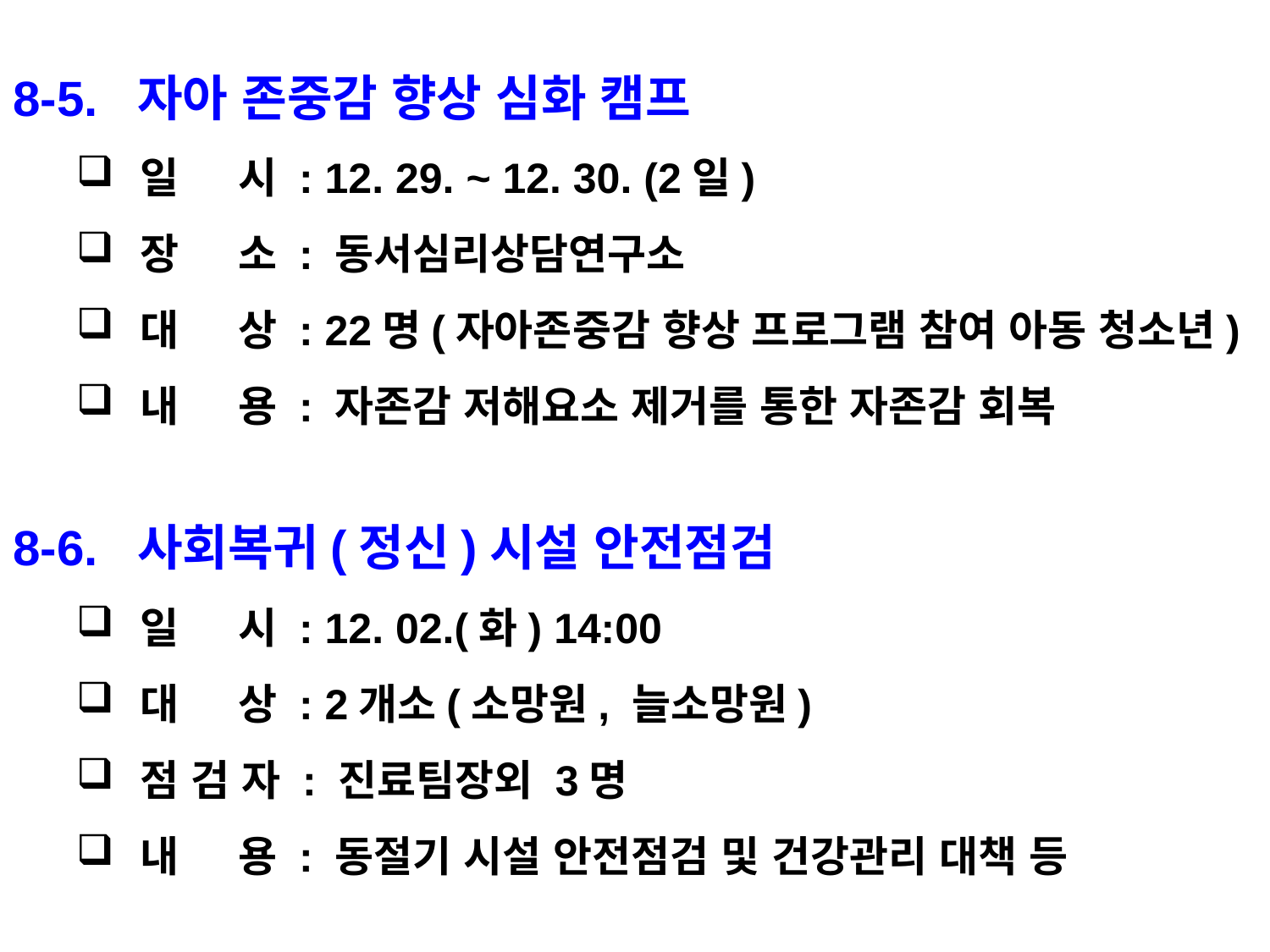

8-5.  자아 존중감 향상 심화 캠프
일     시 : 12. 29. ~ 12. 30. (2일)
장     소 : 동서심리상담연구소
대     상 : 22명(자아존중감 향상 프로그램 참여 아동 청소년)
내     용 : 자존감 저해요소 제거를 통한 자존감 회복

8-6.  사회복귀(정신)시설 안전점검
일     시 : 12. 02.(화) 14:00
대     상 : 2개소(소망원, 늘소망원)
점 검 자 : 진료팀장외 3명
내     용 : 동절기 시설 안전점검 및 건강관리 대책 등